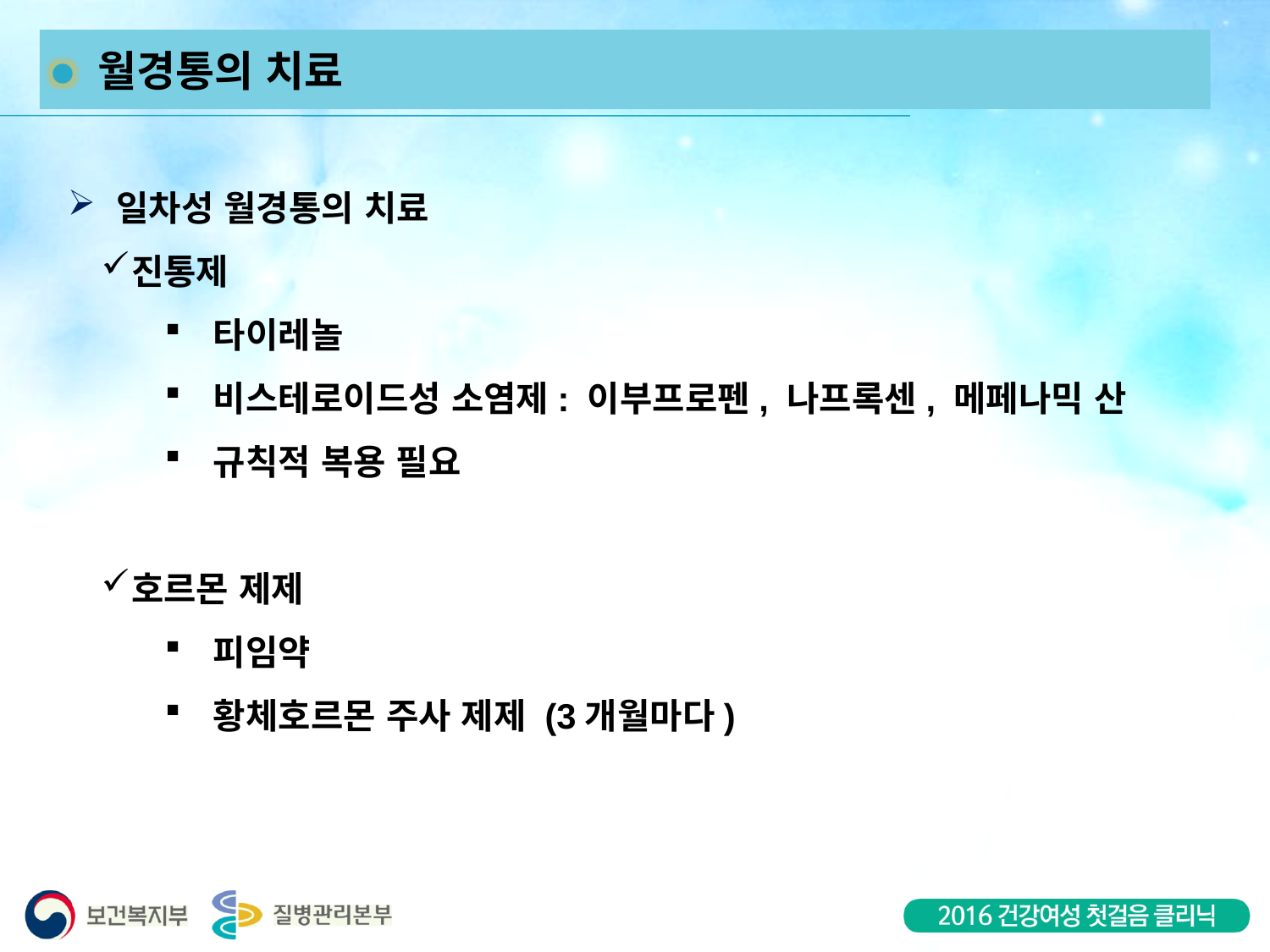

월경통의 치료

 일차성 월경통의 치료
진통제
 타이레놀
 비스테로이드성 소염제: 이부프로펜, 나프록센, 메페나믹 산
 규칙적 복용 필요

호르몬 제제
 피임약
 황체호르몬 주사 제제 (3개월마다)